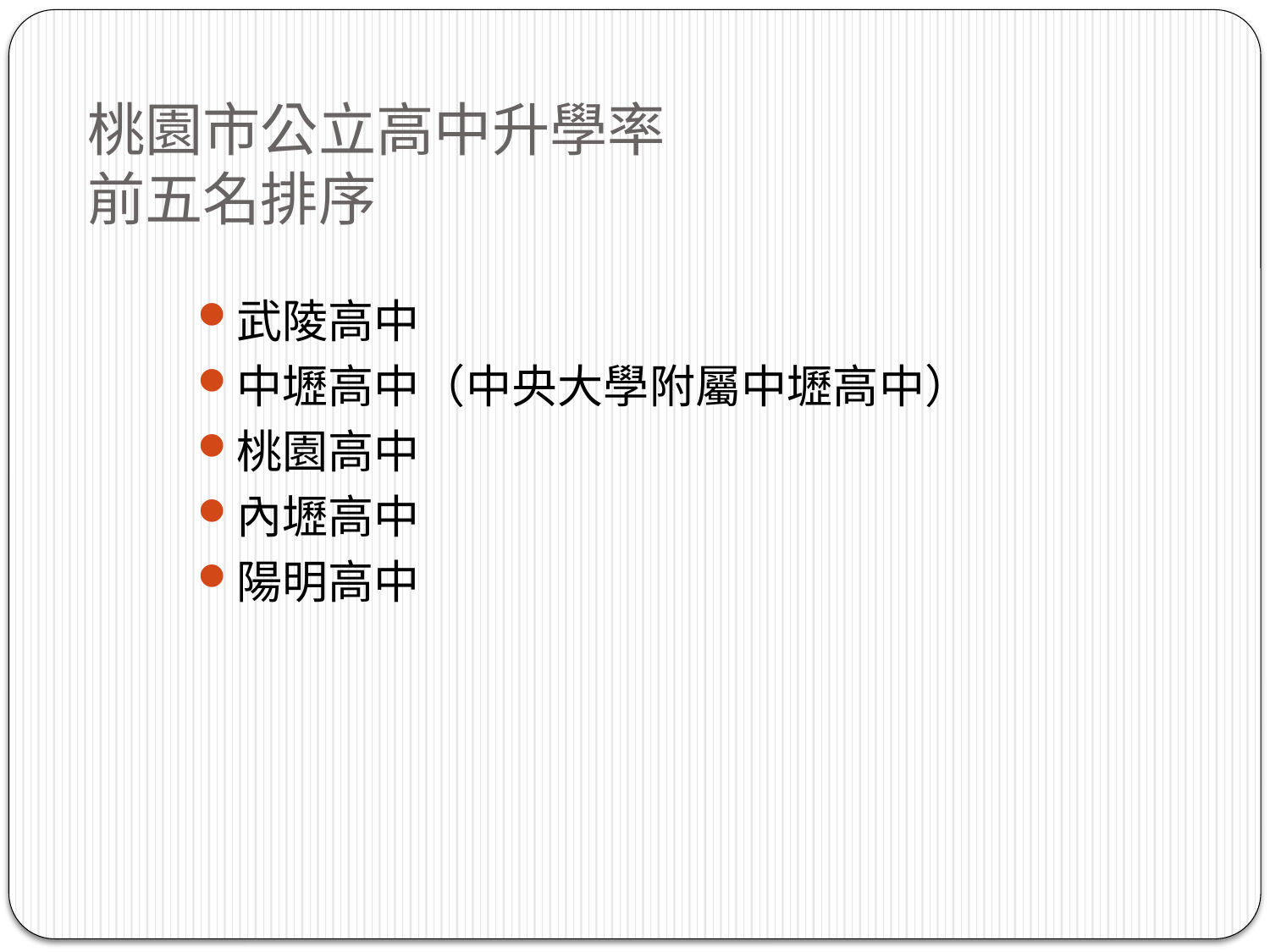

# 桃園市公立高中升學率 前五名排序
武陵高中
中壢高中（中央大學附屬中壢高中）
桃園高中
內壢高中
陽明高中